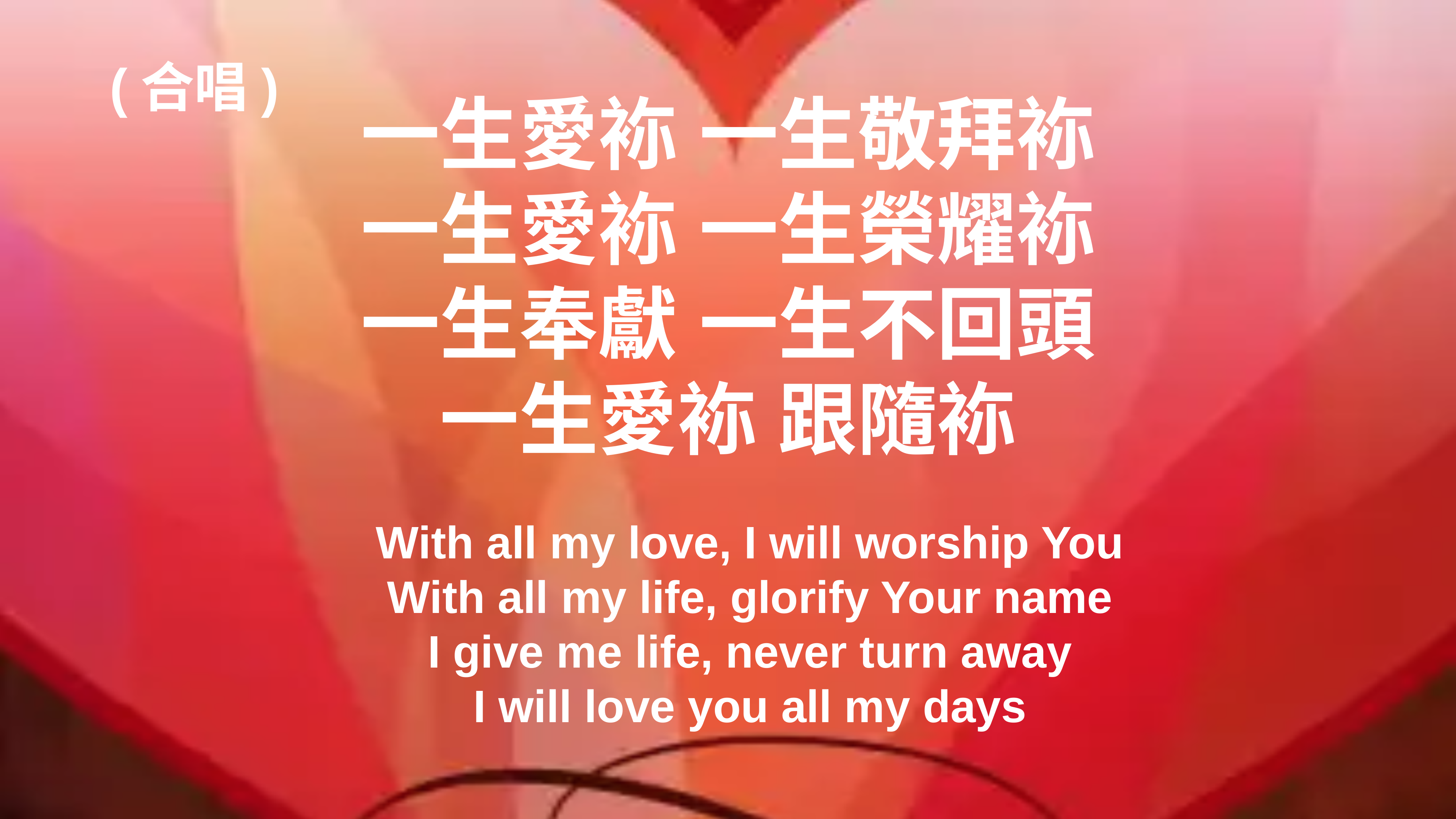

# 一生愛袮 一生敬拜袮
一生愛袮 一生榮耀袮
一生奉獻 一生不回頭
一生愛袮 跟隨袮
(合唱)
With all my love, I will worship You
With all my life, glorify Your name
I give me life, never turn away
I will love you all my days
4